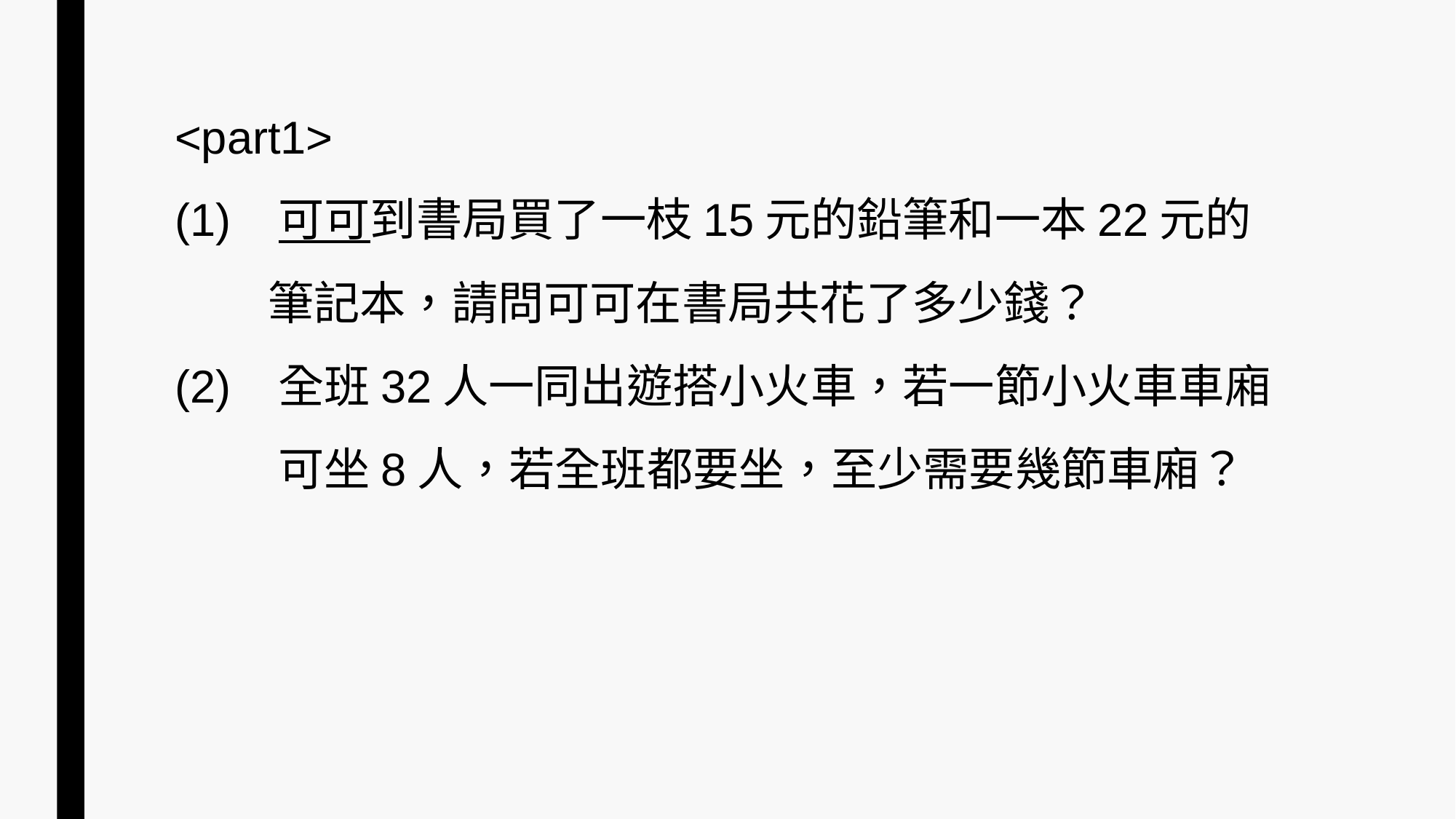

# <part1> (1)	可可到書局買了一枝15元的鉛筆和一本22元的 筆記本，請問可可在書局共花了多少錢？ (2)	全班32人一同出遊搭小火車，若一節小火車車廂 可坐8人，若全班都要坐，至少需要幾節車廂？